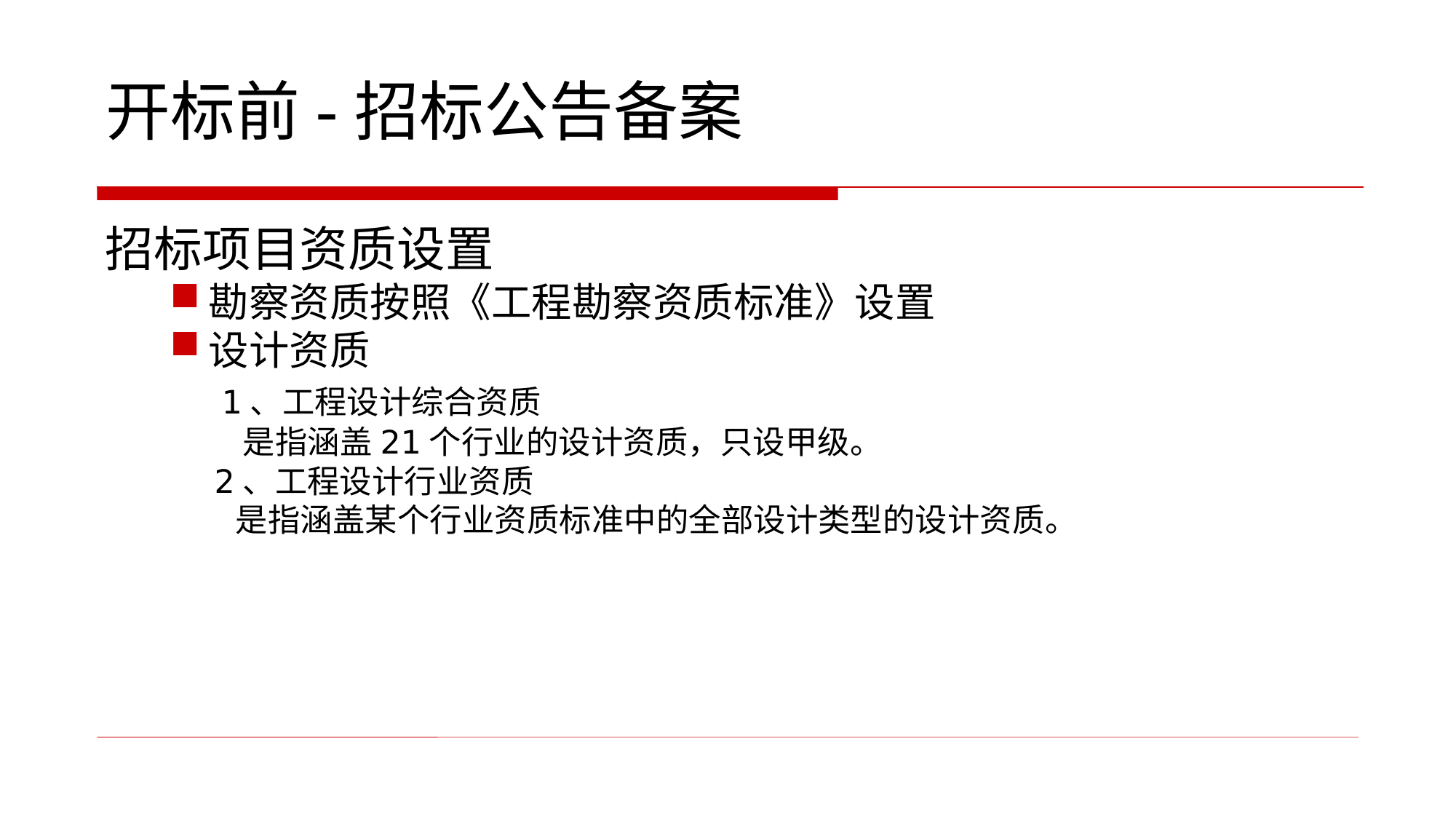

开标前-招标公告备案
招标项目资质设置
勘察资质按照《工程勘察资质标准》设置
设计资质
         1、工程设计综合资质
　         　 是指涵盖21个行业的设计资质，只设甲级。
　　     2、工程设计行业资质
　         　是指涵盖某个行业资质标准中的全部设计类型的设计资质。